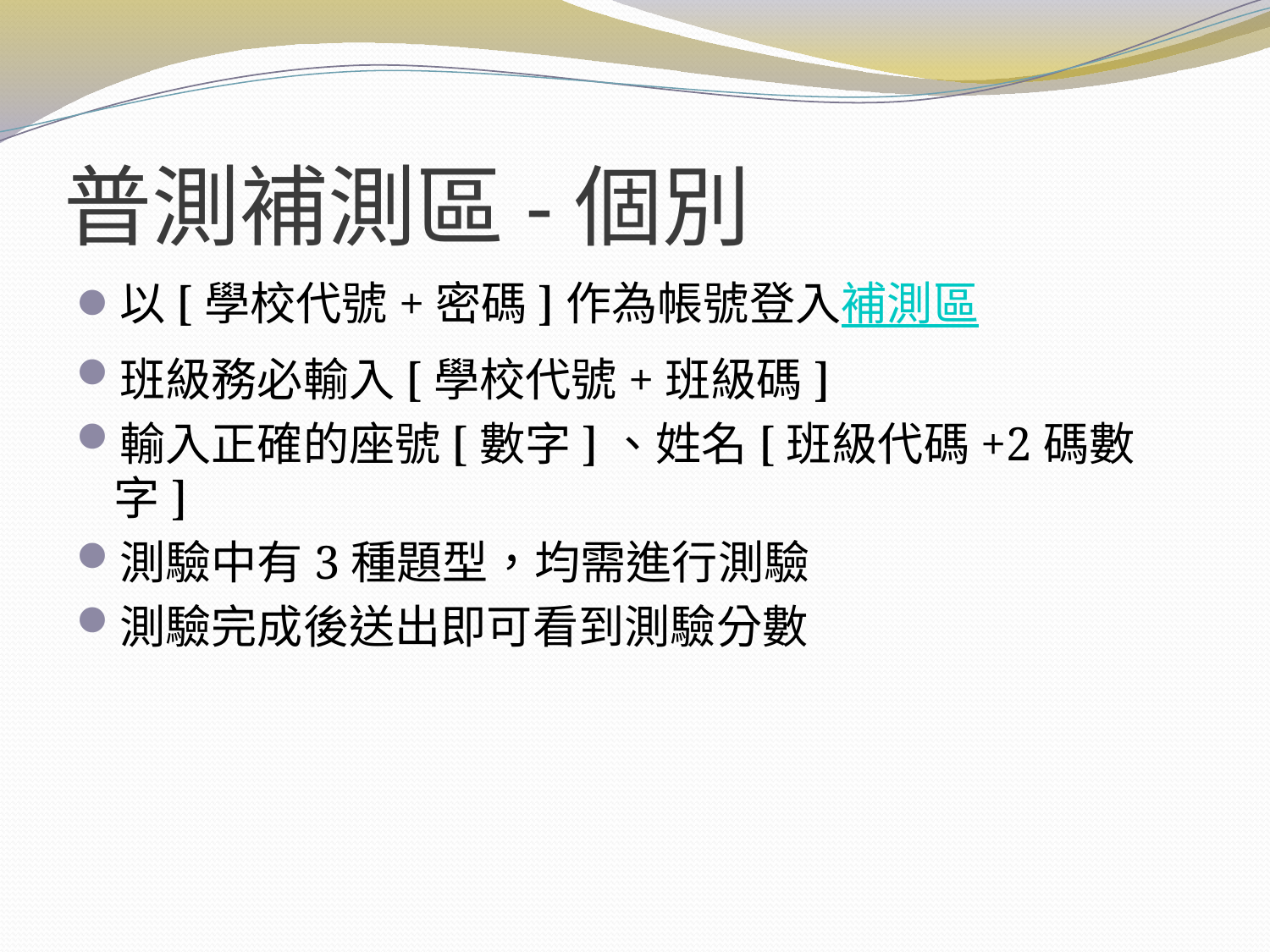

# 普測補測區-個別
以[學校代號+密碼]作為帳號登入補測區
班級務必輸入[學校代號+班級碼]
輸入正確的座號[數字]、姓名[班級代碼+2碼數字]
測驗中有3種題型，均需進行測驗
測驗完成後送出即可看到測驗分數